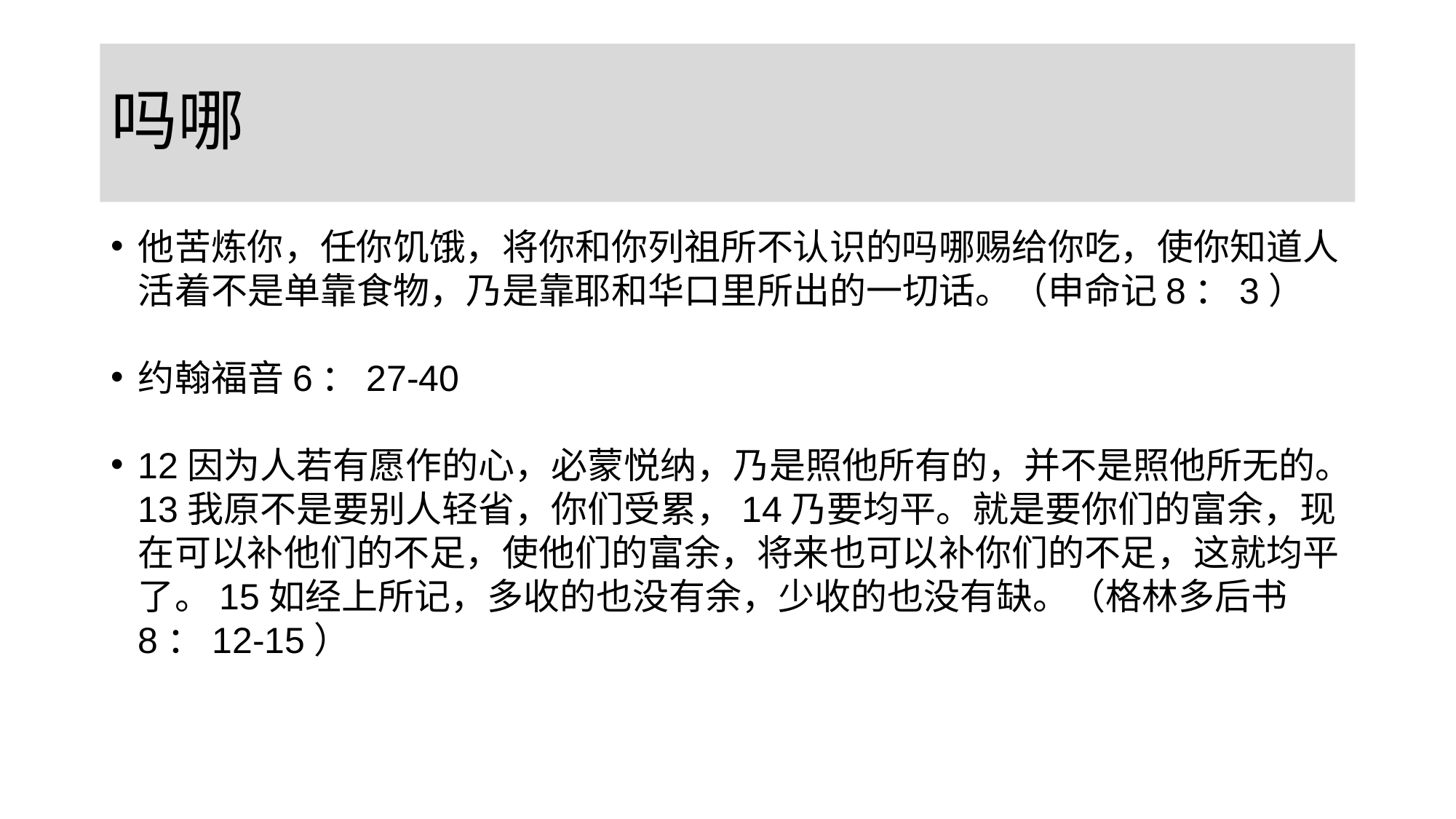

# 吗哪
他苦炼你，任你饥饿，将你和你列祖所不认识的吗哪赐给你吃，使你知道人活着不是单靠食物，乃是靠耶和华口里所出的一切话。（申命记8：3）

约翰福音6：27-40

12因为人若有愿作的心，必蒙悦纳，乃是照他所有的，并不是照他所无的。13我原不是要别人轻省，你们受累，14乃要均平。就是要你们的富余，现在可以补他们的不足，使他们的富余，将来也可以补你们的不足，这就均平了。15如经上所记，多收的也没有余，少收的也没有缺。（格林多后书8：12-15）